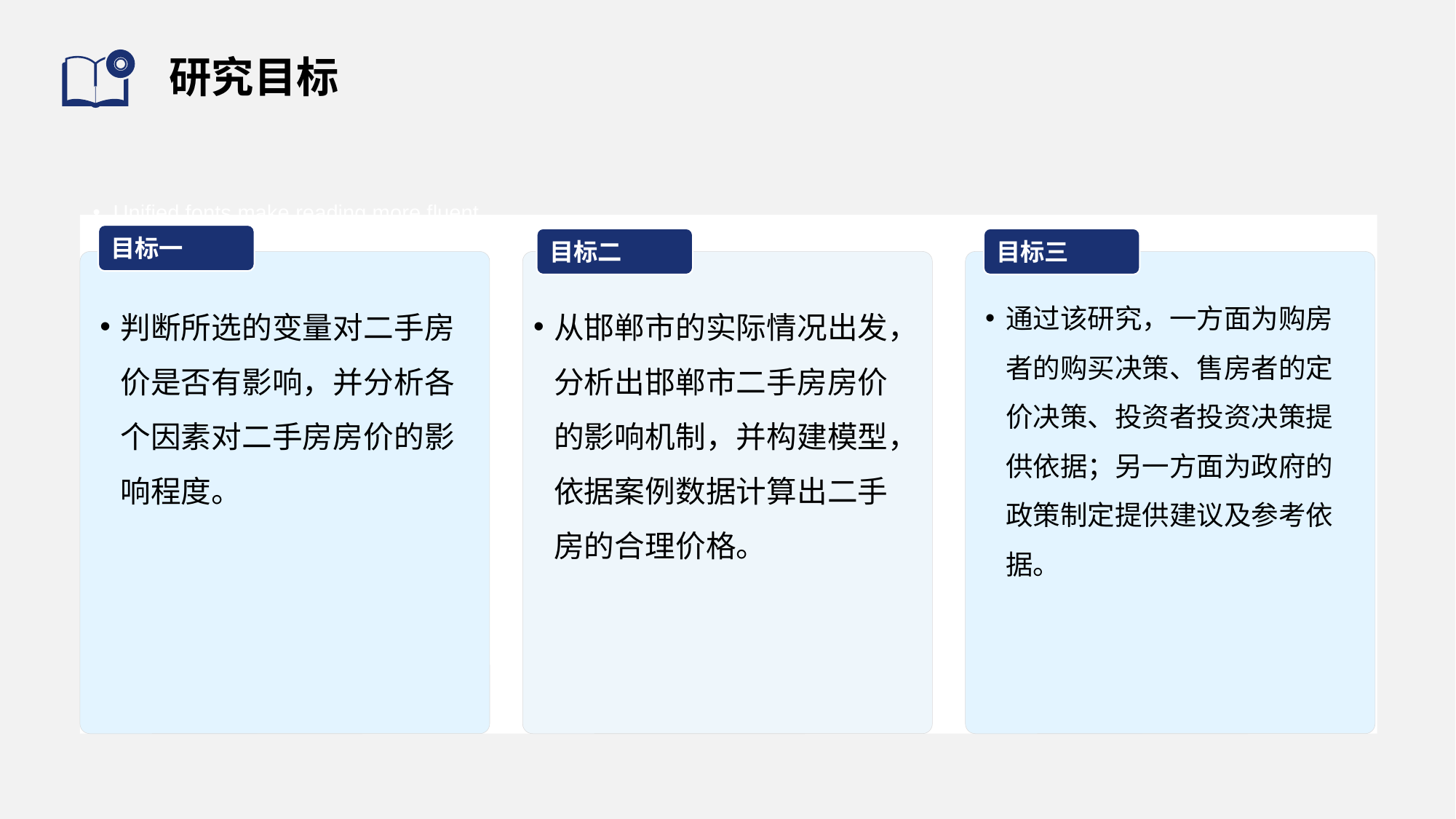

# 研究目标
Unified fonts make reading more fluent.
Theme color makes PPT more convenient to change.
Adjust the spacing to adapt to Chinese typesetting, use the reference line in PPT.

目标一
目标二
目标三

通过该研究，一方面为购房者的购买决策、售房者的定价决策、投资者投资决策提供依据；另一方面为政府的政策制定提供建议及参考依据。
判断所选的变量对二手房价是否有影响，并分析各个因素对二手房房价的影响程度。
从邯郸市的实际情况出发，分析出邯郸市二手房房价的影响机制，并构建模型，依据案例数据计算出二手房的合理价格。